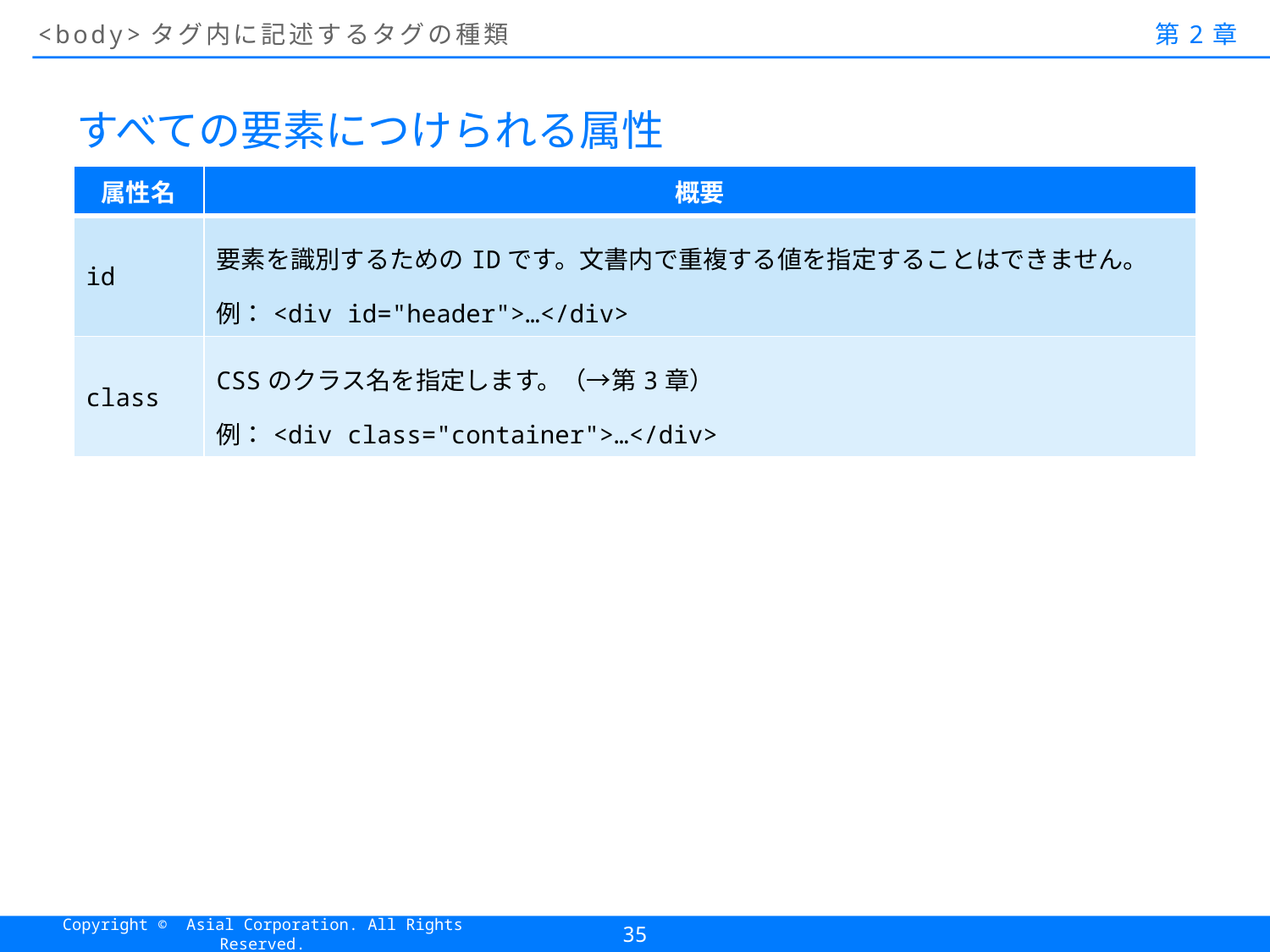

# <body>タグ内に記述するタグの種類
第2章
すべての要素につけられる属性
| 属性名 | 概要 |
| --- | --- |
| id | 要素を識別するためのIDです。文書内で重複する値を指定することはできません。 例：<div id="header">…</div> |
| class | CSSのクラス名を指定します。（→第3章） 例：<div class="container">…</div> |
35